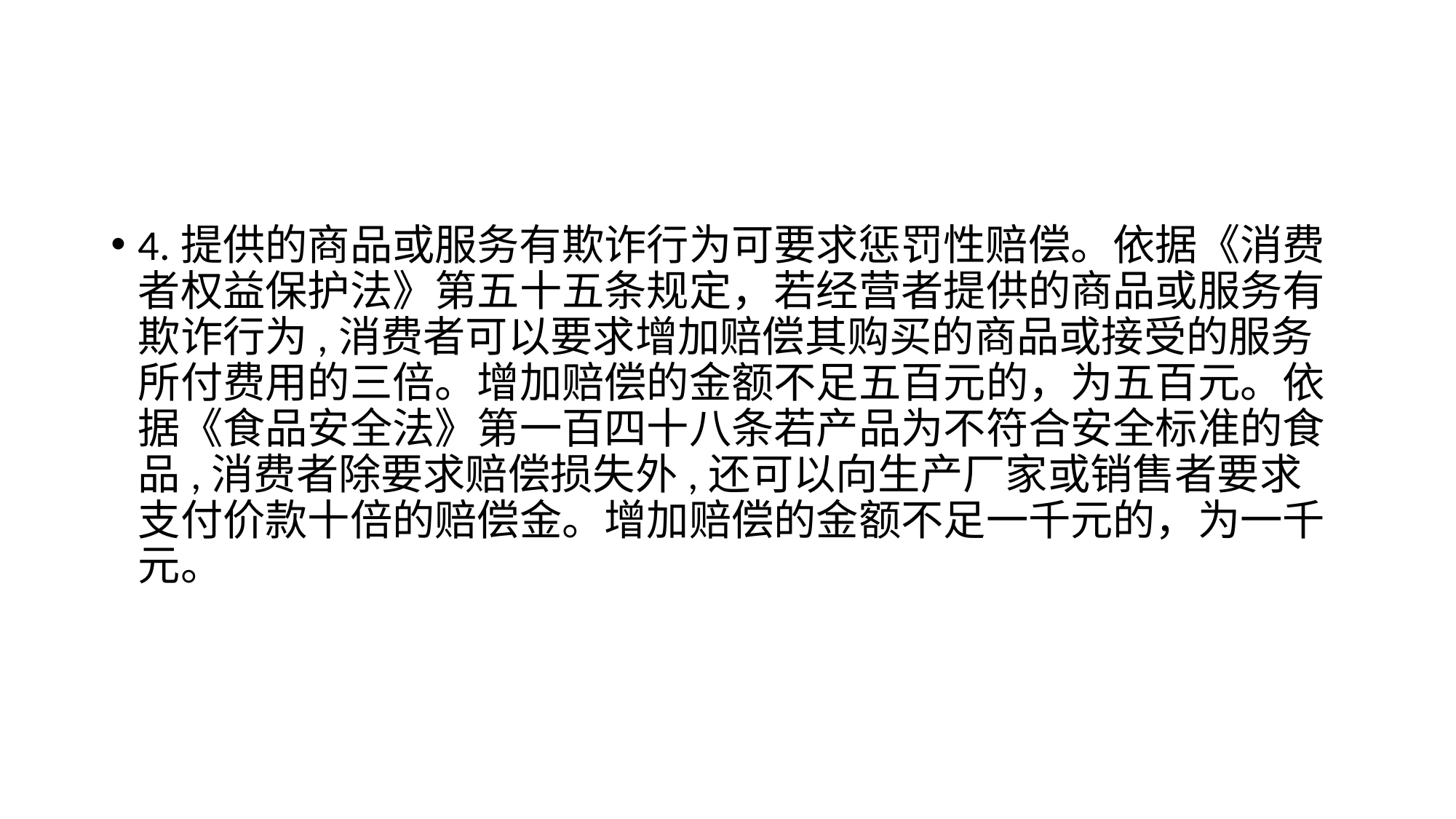

#
4.提供的商品或服务有欺诈行为可要求惩罚性赔偿。依据《消费者权益保护法》第五十五条规定，若经营者提供的商品或服务有欺诈行为,消费者可以要求增加赔偿其购买的商品或接受的服务所付费用的三倍。增加赔偿的金额不足五百元的，为五百元。依据《食品安全法》第一百四十八条若产品为不符合安全标准的食品,消费者除要求赔偿损失外,还可以向生产厂家或销售者要求支付价款十倍的赔偿金。增加赔偿的金额不足一千元的，为一千元。